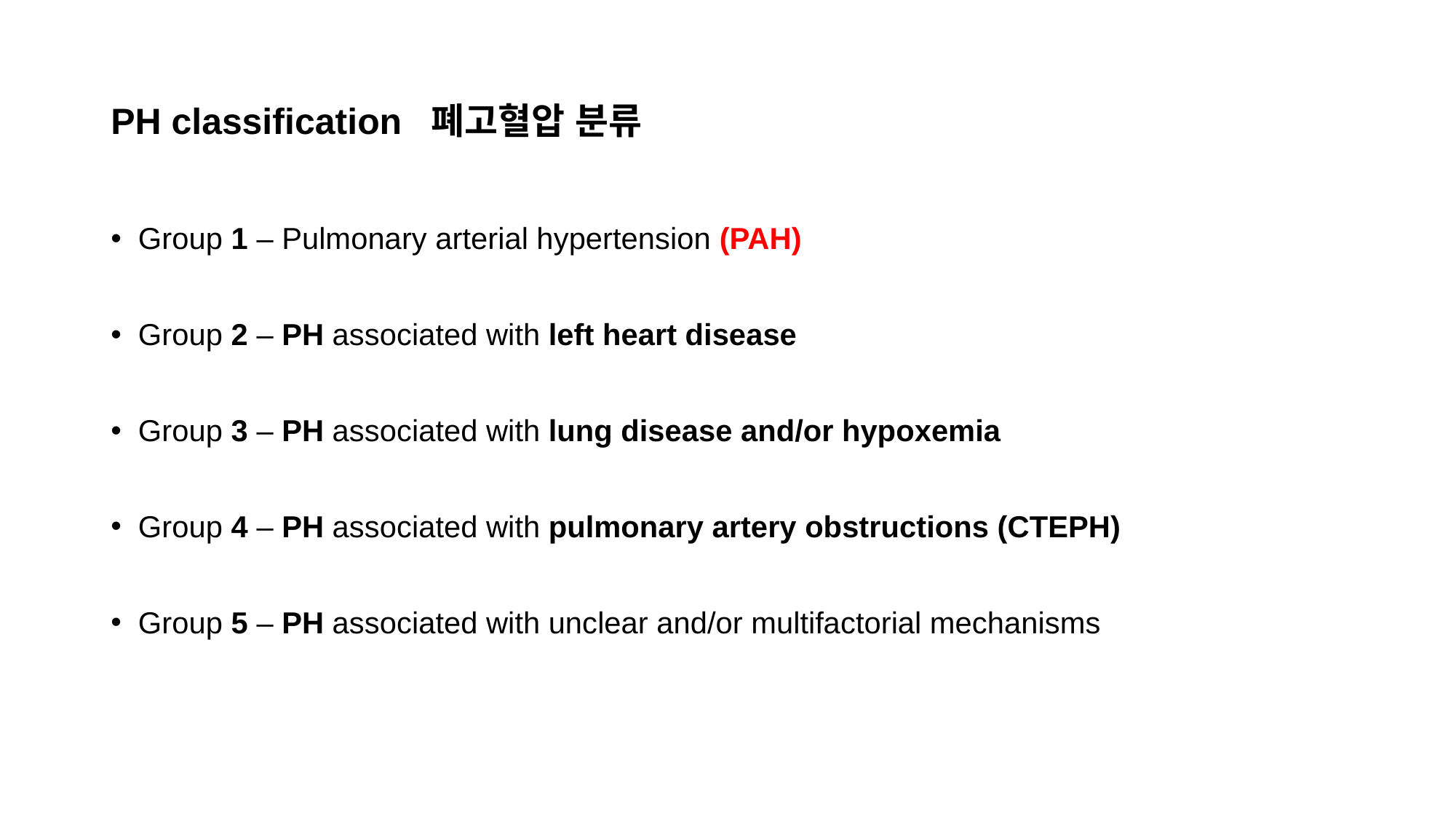

# PH classification  폐고혈압 분류
Group 1 – Pulmonary arterial hypertension (PAH)

Group 2 – PH associated with left heart disease

Group 3 – PH associated with lung disease and/or hypoxemia

Group 4 – PH associated with pulmonary artery obstructions (CTEPH)

Group 5 – PH associated with unclear and/or multifactorial mechanisms